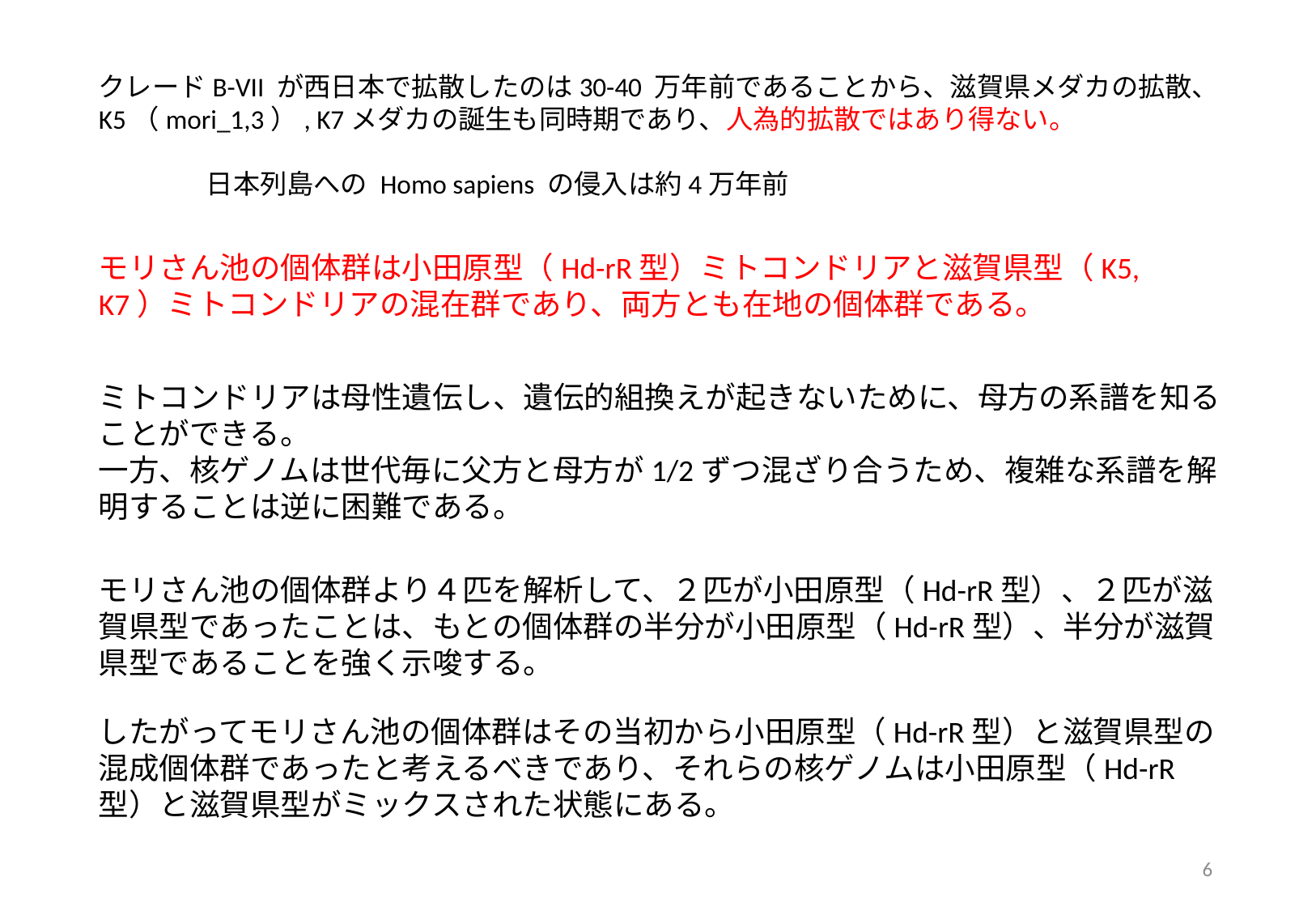

クレードB-VII が西日本で拡散したのは30-40 万年前であることから、滋賀県メダカの拡散、
K5（mori_1,3）, K7メダカの誕生も同時期であり、人為的拡散ではあり得ない。

　　　　日本列島への Homo sapiens の侵入は約4万年前
モリさん池の個体群は小田原型（Hd-rR型）ミトコンドリアと滋賀県型（K5, K7）ミトコンドリアの混在群であり、両方とも在地の個体群である。
ミトコンドリアは母性遺伝し、遺伝的組換えが起きないために、母方の系譜を知ることができる。
一方、核ゲノムは世代毎に父方と母方が1/2ずつ混ざり合うため、複雑な系譜を解明することは逆に困難である。
モリさん池の個体群より４匹を解析して、２匹が小田原型（Hd-rR型）、２匹が滋賀県型であったことは、もとの個体群の半分が小田原型（Hd-rR型）、半分が滋賀県型であることを強く示唆する。
したがってモリさん池の個体群はその当初から小田原型（Hd-rR型）と滋賀県型の混成個体群であったと考えるべきであり、それらの核ゲノムは小田原型（Hd-rR型）と滋賀県型がミックスされた状態にある。
6